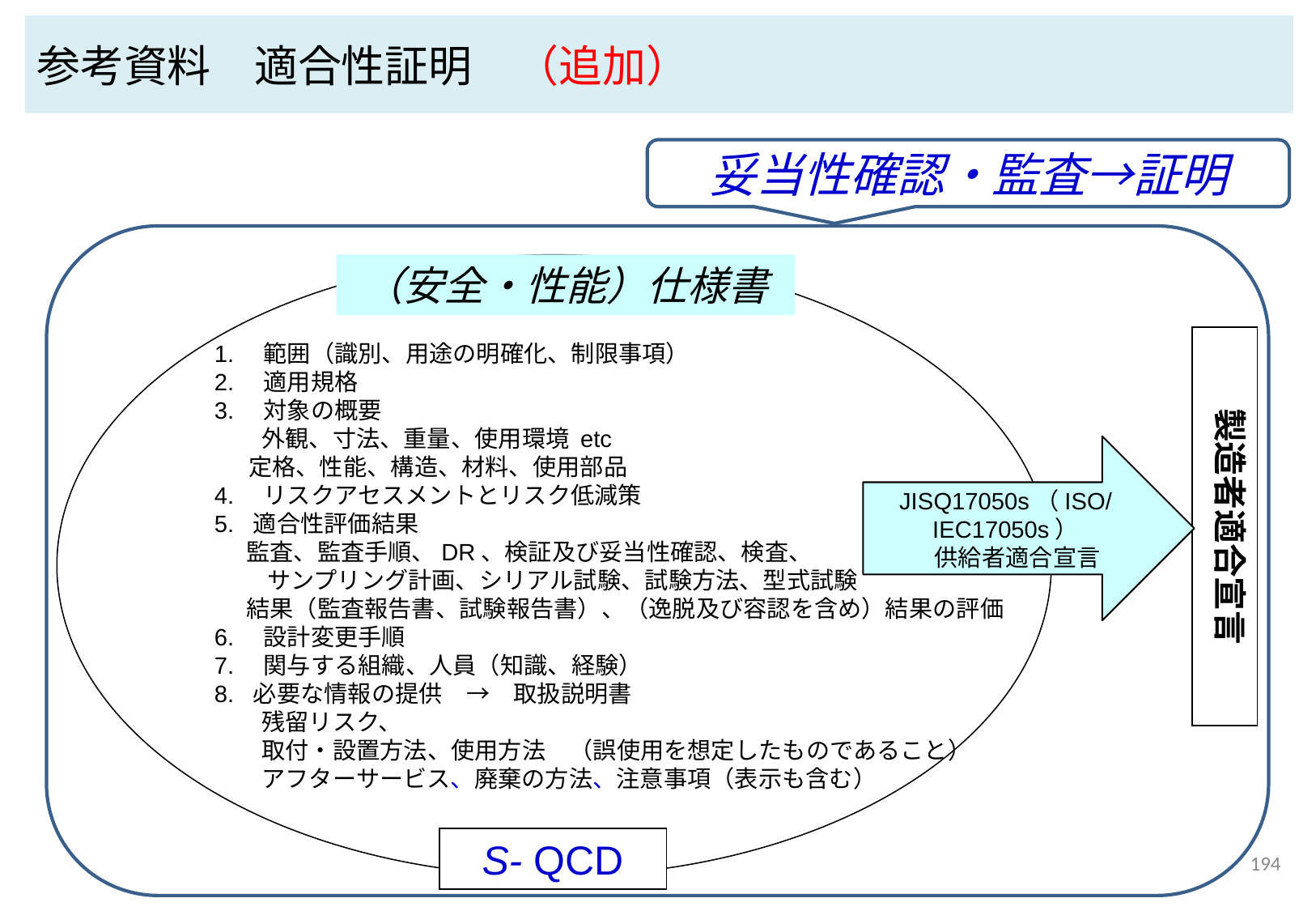

参考資料　適合性証明　（追加）
妥当性確認・監査→証明

（安全・性能）仕様書
1.　範囲（識別、用途の明確化、制限事項）
2.　適用規格
3.　対象の概要
　　外観、寸法、重量、使用環境 etc
　  定格、性能、構造、材料、使用部品
4.　リスクアセスメントとリスク低減策
5.  適合性評価結果
     監査、監査手順、DR、検証及び妥当性確認、検査、
　　 サンプリング計画、シリアル試験、試験方法、型式試験
     結果（監査報告書、試験報告書）、（逸脱及び容認を含め）結果の評価
6.　設計変更手順
7.　関与する組織、人員（知識、経験）
8.  必要な情報の提供　→　取扱説明書
　　残留リスク、
　　取付・設置方法、使用方法　（誤使用を想定したものであること）
　　アフターサービス、廃棄の方法、注意事項（表示も含む）
製造者適合宣言
JISQ17050s（ISO/IEC17050s）
　供給者適合宣言
S- QCD
194